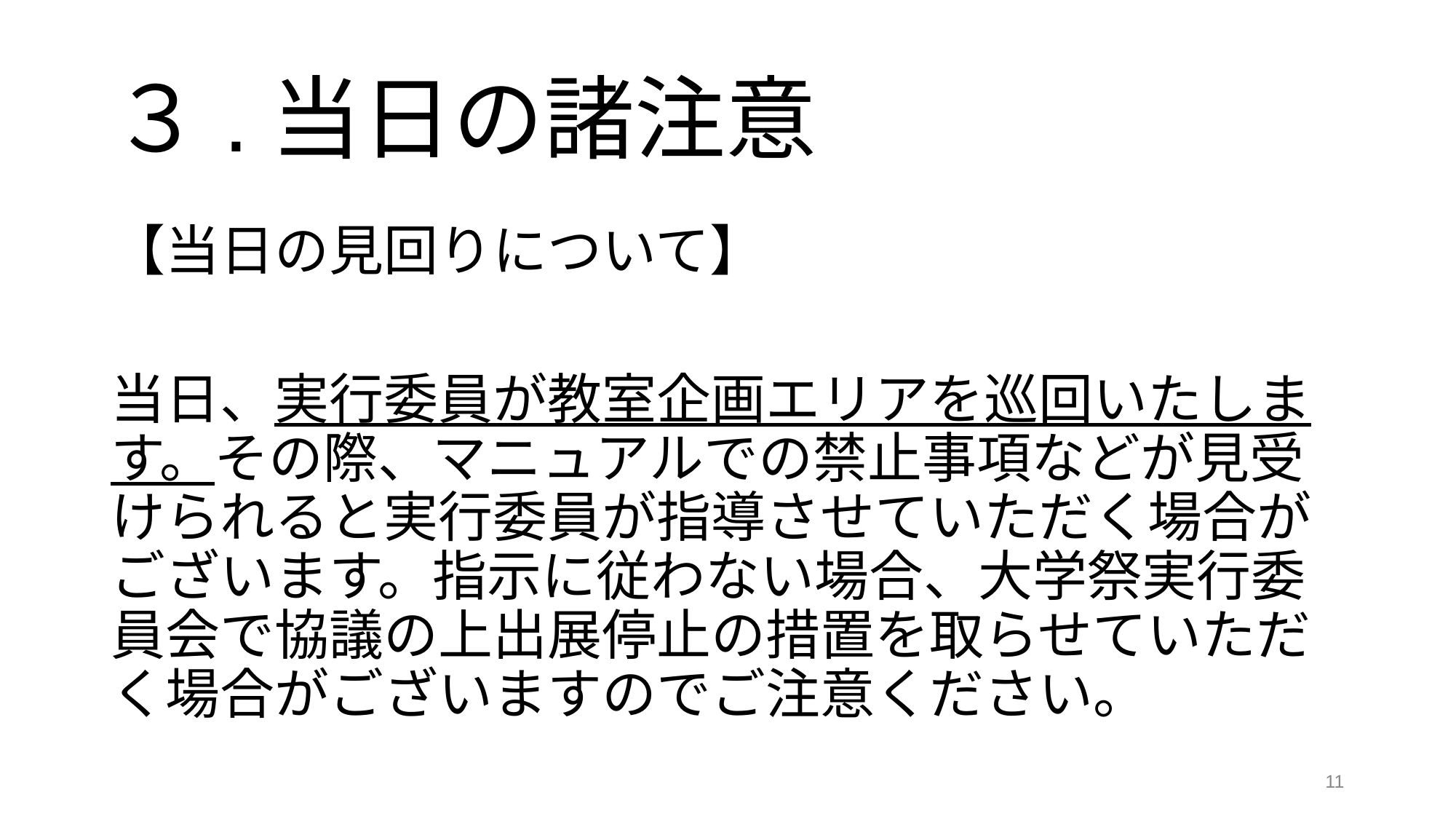

# ３.当日の諸注意
【当日の見回りについて】

当日、実行委員が教室企画エリアを巡回いたします。その際、マニュアルでの禁止事項などが見受けられると実行委員が指導させていただく場合がございます。指示に従わない場合、大学祭実行委員会で協議の上出展停止の措置を取らせていただく場合がございますのでご注意ください。
11